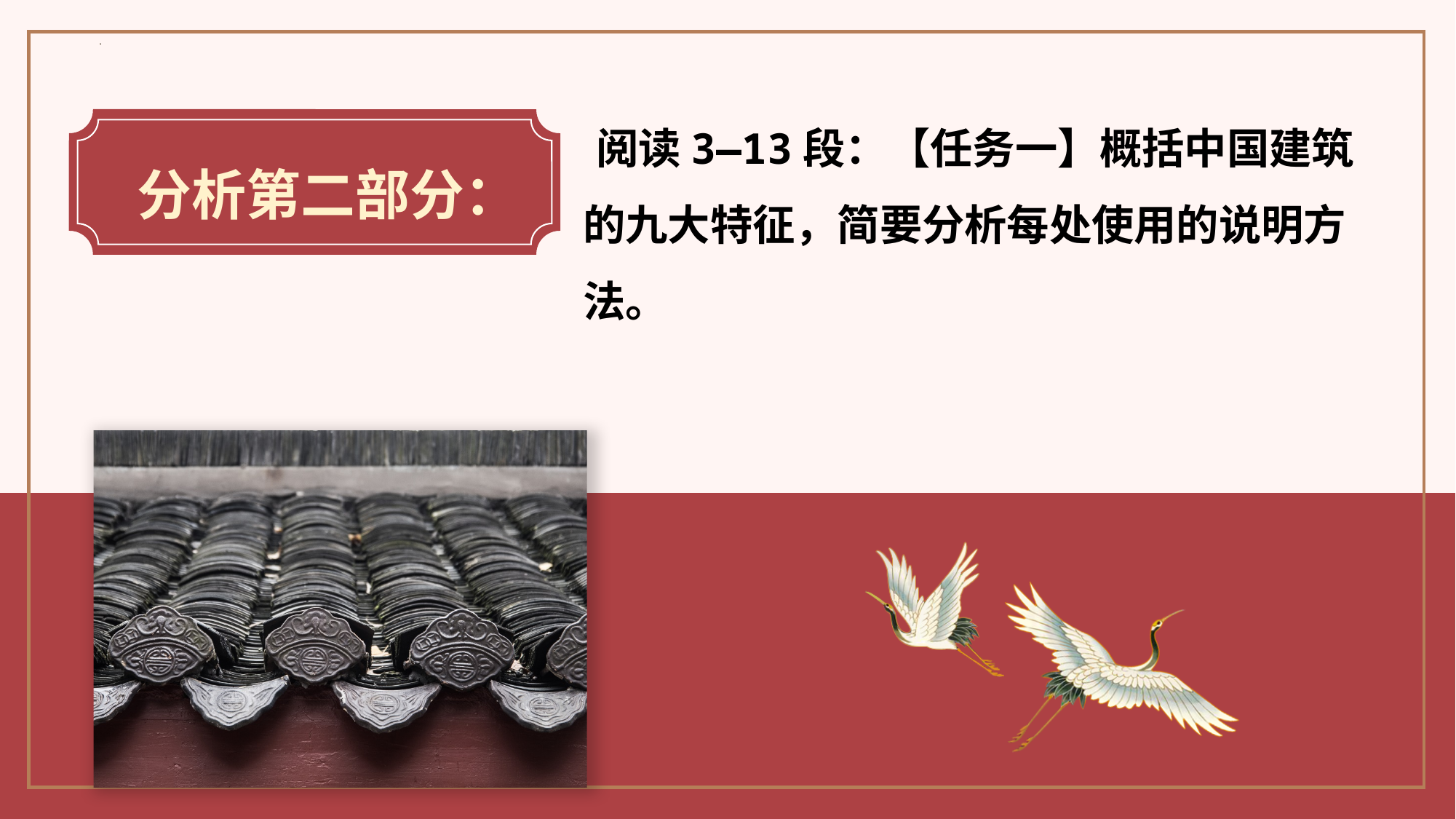

阅读3—13段：【任务一】概括中国建筑的九大特征，简要分析每处使用的说明方法。

分析第二部分：